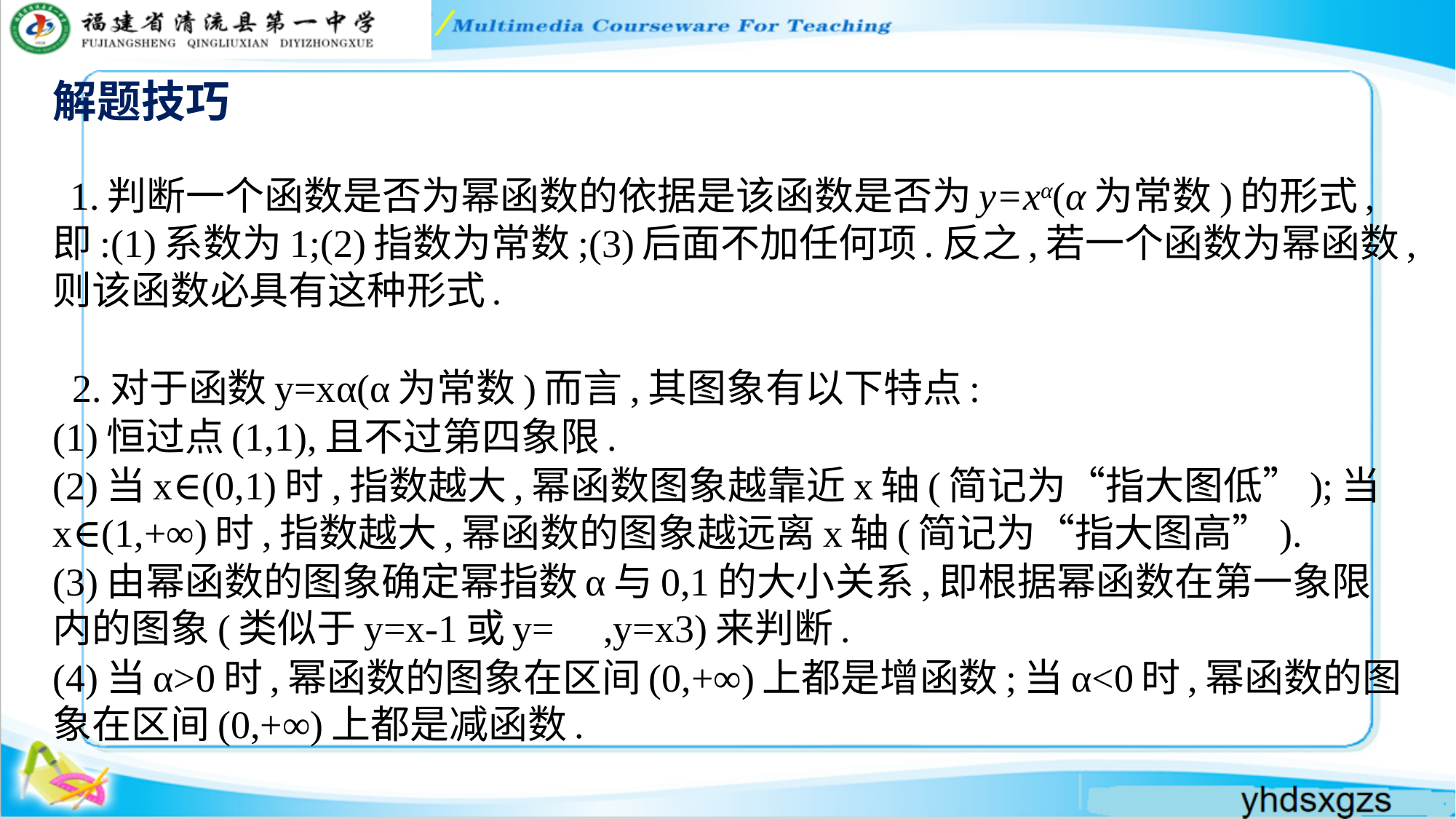

解题技巧

  1.判断一个函数是否为幂函数的依据是该函数是否为y=xα(α为常数)的形式,即:(1)系数为1;(2)指数为常数;(3)后面不加任何项.反之,若一个函数为幂函数,则该函数必具有这种形式.

  2.对于函数y=xα(α为常数)而言,其图象有以下特点:
(1)恒过点(1,1),且不过第四象限.
(2)当x∈(0,1)时,指数越大,幂函数图象越靠近x轴(简记为“指大图低”);当x∈(1,+∞)时,指数越大,幂函数的图象越远离x轴(简记为“指大图高”).
(3)由幂函数的图象确定幂指数α与0,1的大小关系,即根据幂函数在第一象限内的图象(类似于y=x-1或y=     ,y=x3)来判断.
(4)当α>0时,幂函数的图象在区间(0,+∞)上都是增函数;当α<0时,幂函数的图象在区间(0,+∞)上都是减函数.